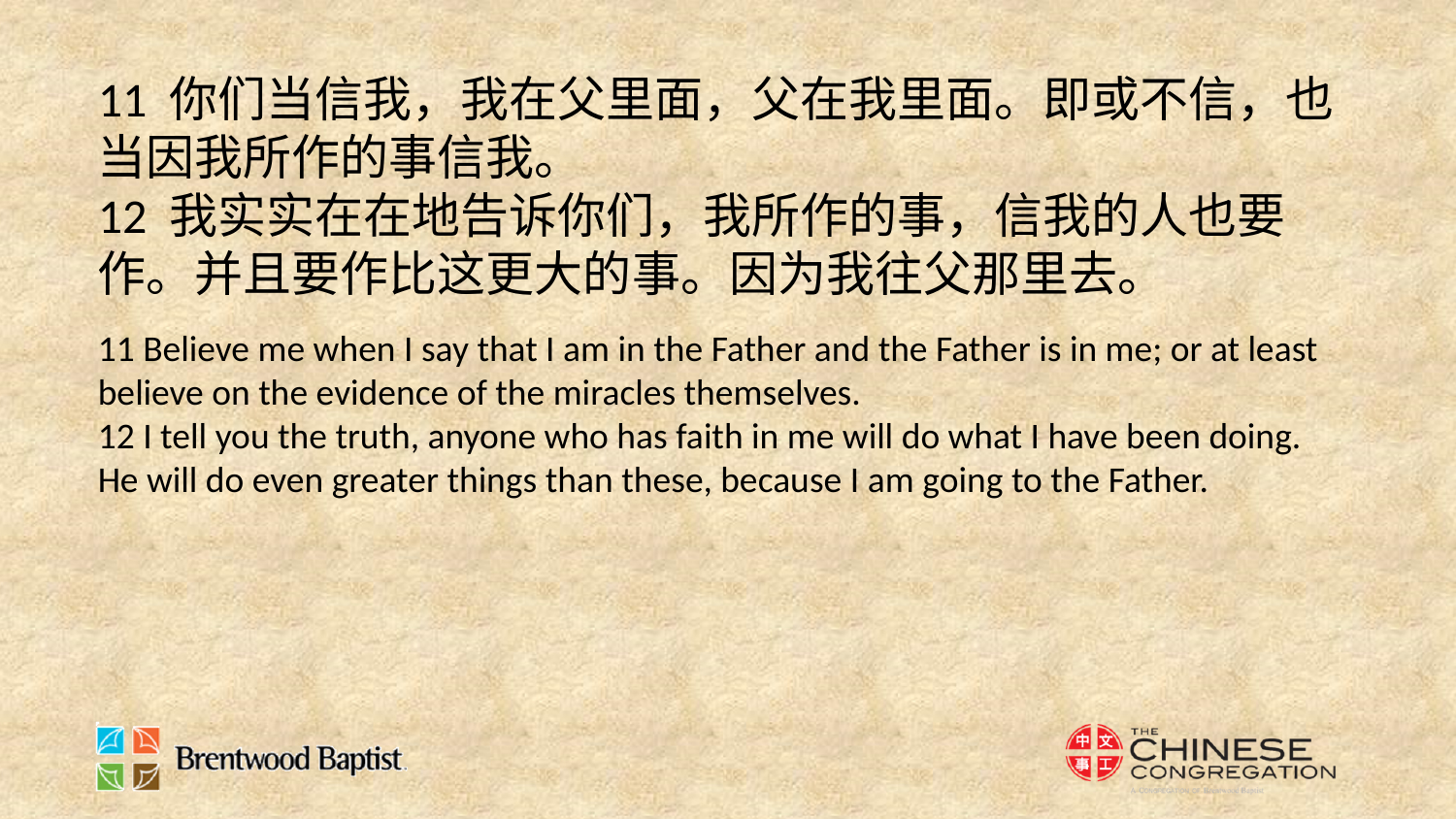

11 你们当信我，我在父里面，父在我里面。即或不信，也当因我所作的事信我。
12 我实实在在地告诉你们，我所作的事，信我的人也要作。并且要作比这更大的事。因为我往父那里去。

11 Believe me when I say that I am in the Father and the Father is in me; or at least believe on the evidence of the miracles themselves.
12 I tell you the truth, anyone who has faith in me will do what I have been doing. He will do even greater things than these, because I am going to the Father.